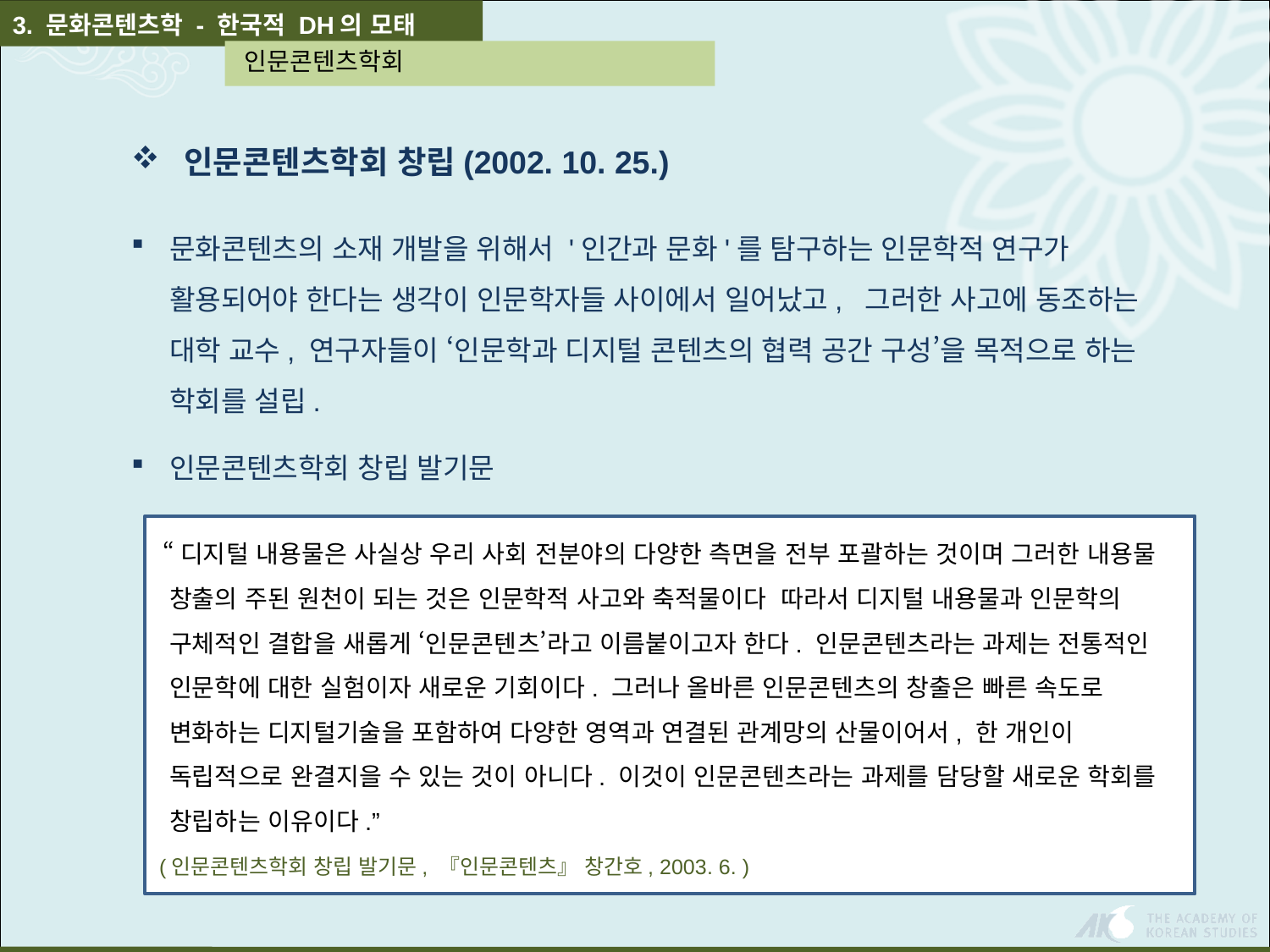

3. 문화콘텐츠학 - 한국적 DH의 모태
 인문콘텐츠학회

 인문콘텐츠학회 창립(2002. 10. 25.)

문화콘텐츠의 소재 개발을 위해서 '인간과 문화'를 탐구하는 인문학적 연구가 활용되어야 한다는 생각이 인문학자들 사이에서 일어났고,  그러한 사고에 동조하는 대학 교수, 연구자들이 ‘인문학과 디지털 콘텐츠의 협력 공간 구성’을 목적으로 하는 학회를 설립.

인문콘텐츠학회 창립 발기문

    “디지털 내용물은 사실상 우리 사회 전분야의 다양한 측면을 전부 포괄하는 것이며 그러한 내용물 창출의 주된 원천이 되는 것은 인문학적 사고와 축적물이다  따라서 디지털 내용물과 인문학의 구체적인 결합을 새롭게 ‘인문콘텐츠’라고 이름붙이고자 한다. 인문콘텐츠라는 과제는 전통적인 인문학에 대한 실험이자 새로운 기회이다. 그러나 올바른 인문콘텐츠의 창출은 빠른 속도로 변화하는 디지털기술을 포함하여 다양한 영역과 연결된 관계망의 산물이어서, 한 개인이 독립적으로 완결지을 수 있는 것이 아니다. 이것이 인문콘텐츠라는 과제를 담당할 새로운 학회를 창립하는 이유이다.”
    (인문콘텐츠학회 창립 발기문, 『인문콘텐츠』 창간호, 2003. 6. )